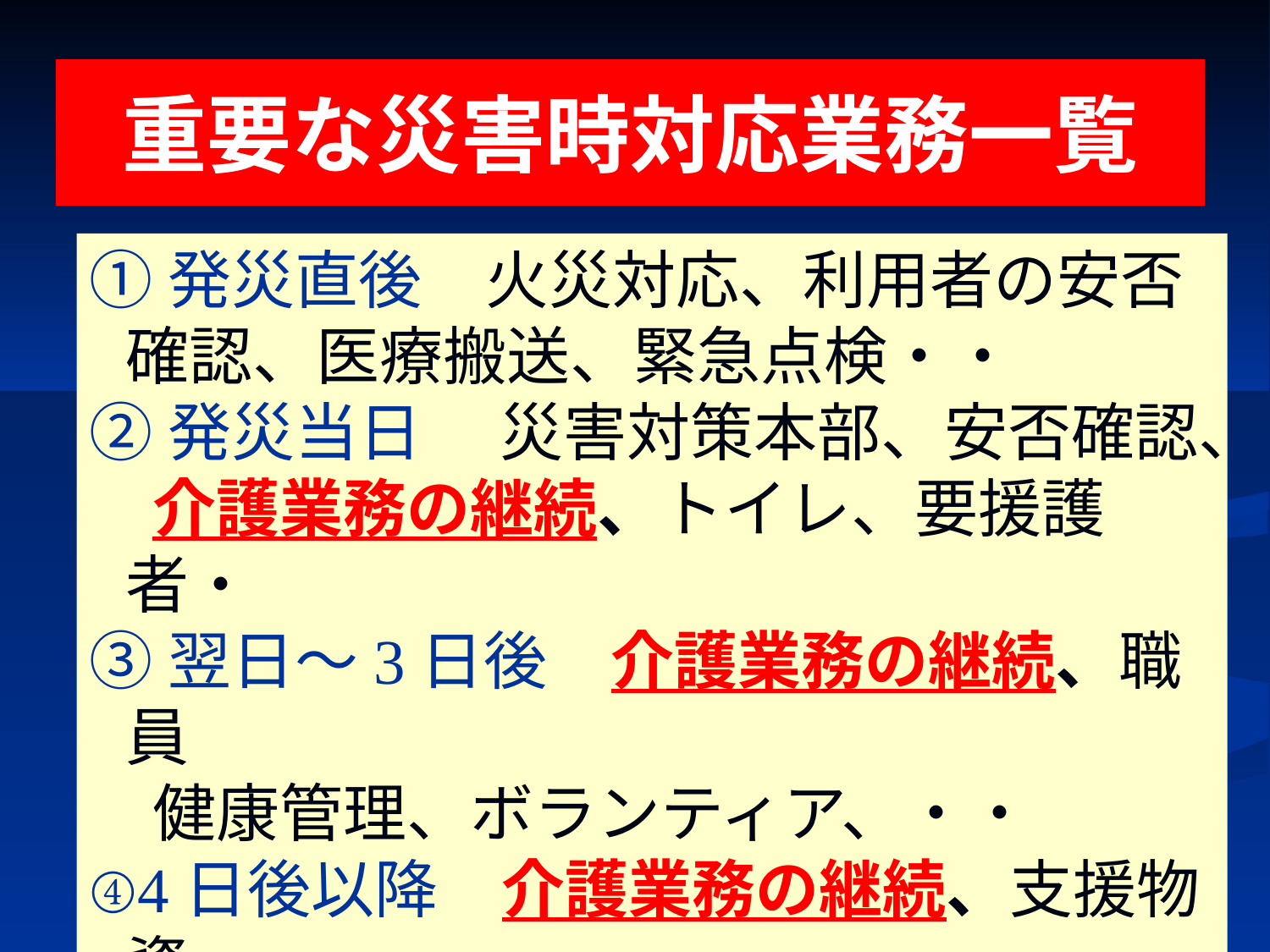

# 重要な災害時対応業務一覧
①発災直後　火災対応、利用者の安否確認、医療搬送、緊急点検・・
②発災当日 　災害対策本部、安否確認、
　介護業務の継続、トイレ、要援護者・
③翌日～3日後　介護業務の継続、職員
　健康管理、ボランティア、・・
④4日後以降　介護業務の継続、支援物資・・